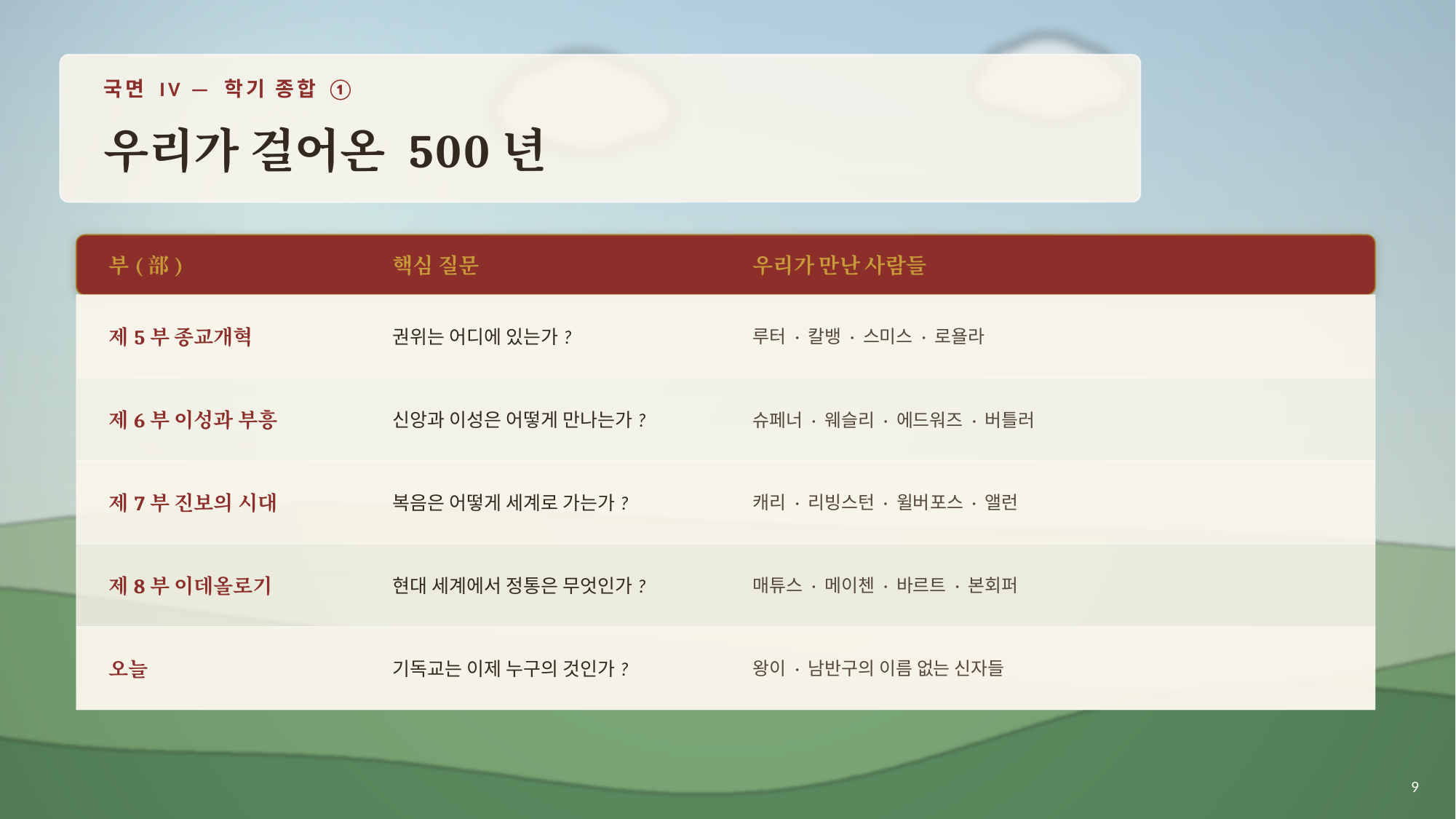

국면 IV — 학기 종합 ①
우리가 걸어온 500년

부(部)
핵심 질문
우리가 만난 사람들

제5부 종교개혁
권위는 어디에 있는가?
루터 · 칼뱅 · 스미스 · 로욜라

제6부 이성과 부흥
신앙과 이성은 어떻게 만나는가?
슈페너 · 웨슬리 · 에드워즈 · 버틀러

제7부 진보의 시대
복음은 어떻게 세계로 가는가?
캐리 · 리빙스턴 · 윌버포스 · 앨런

제8부 이데올로기
현대 세계에서 정통은 무엇인가?
매튜스 · 메이첸 · 바르트 · 본회퍼

오늘
기독교는 이제 누구의 것인가?
왕이 · 남반구의 이름 없는 신자들
9